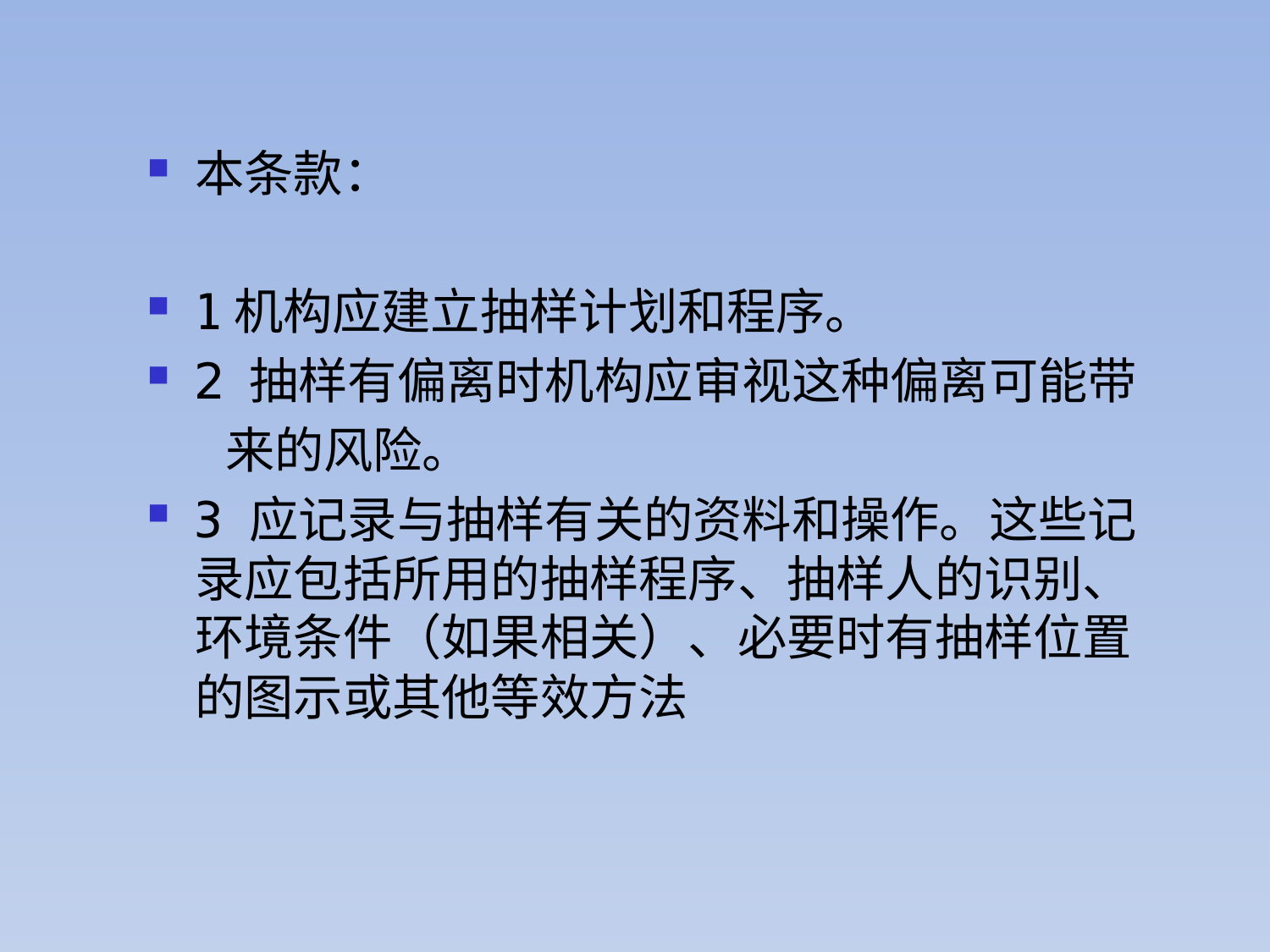

本条款：

1机构应建立抽样计划和程序。
2 抽样有偏离时机构应审视这种偏离可能带
      来的风险。
3 应记录与抽样有关的资料和操作。这些记录应包括所用的抽样程序、抽样人的识别、环境条件（如果相关）、必要时有抽样位置的图示或其他等效方法